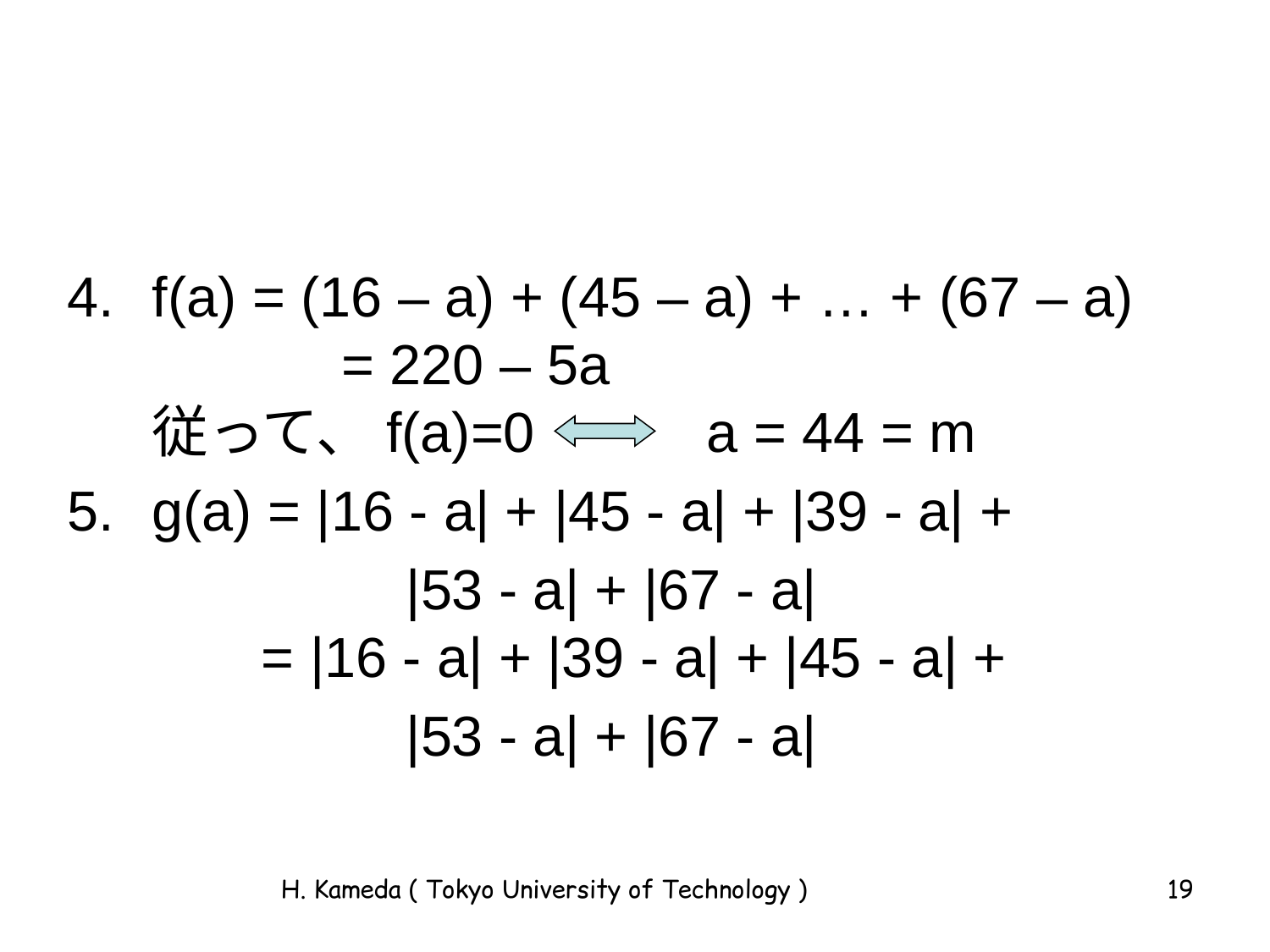

#
f(a) = (16 – a) + (45 – a) + … + (67 – a)
	    = 220 – 5a
従って、f(a)=0           a = 44 = m
g(a) = |16 - a| + |45 - a| + |39 - a| +
			|53 - a| + |67 - a|
       = |16 - a| + |39 - a| + |45 - a| +
			|53 - a| + |67 - a|

H. Kameda ( Tokyo University of Technology )
19